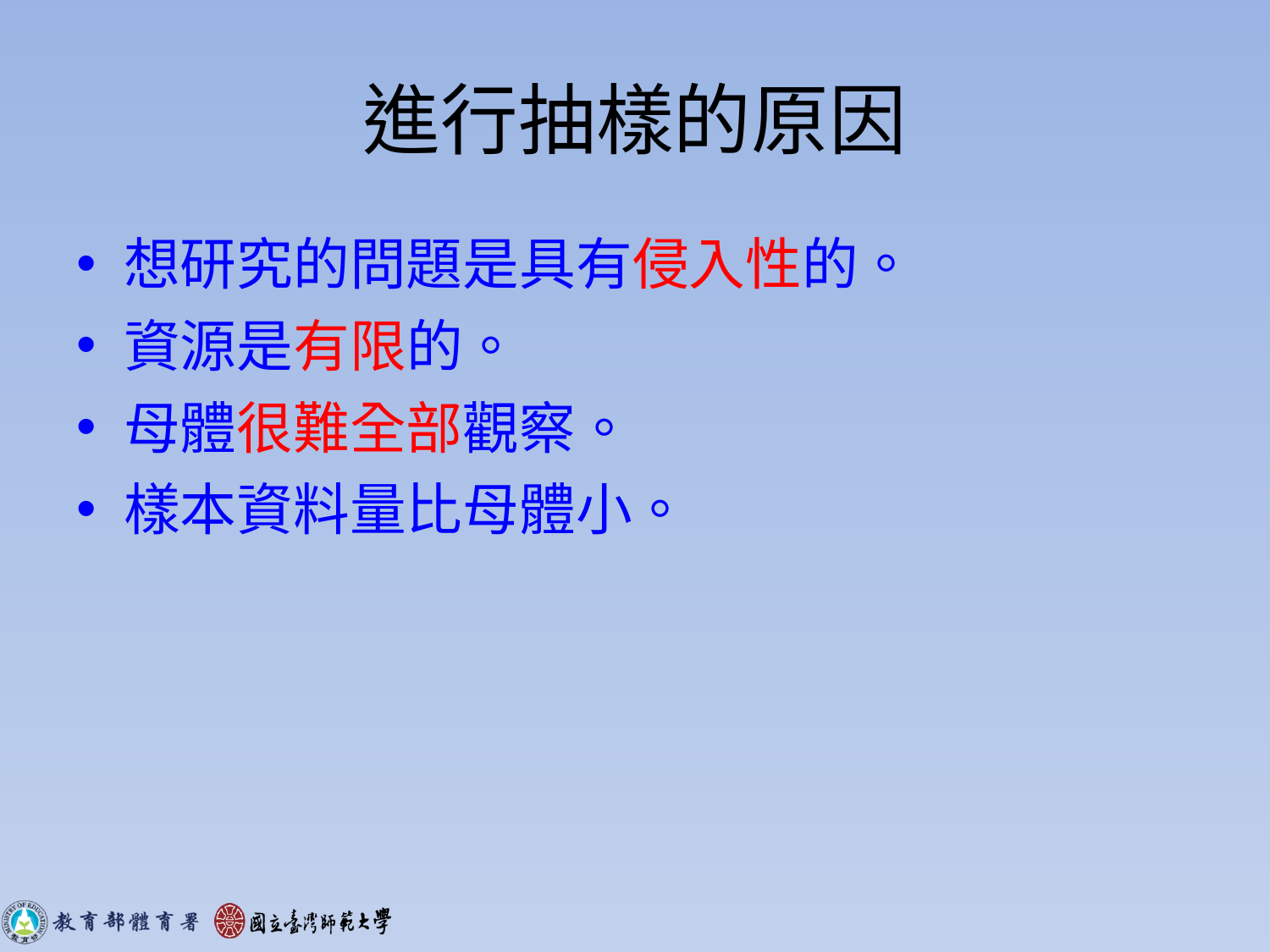

# 進行抽樣的原因
想研究的問題是具有侵入性的。
資源是有限的。
母體很難全部觀察。
樣本資料量比母體小。